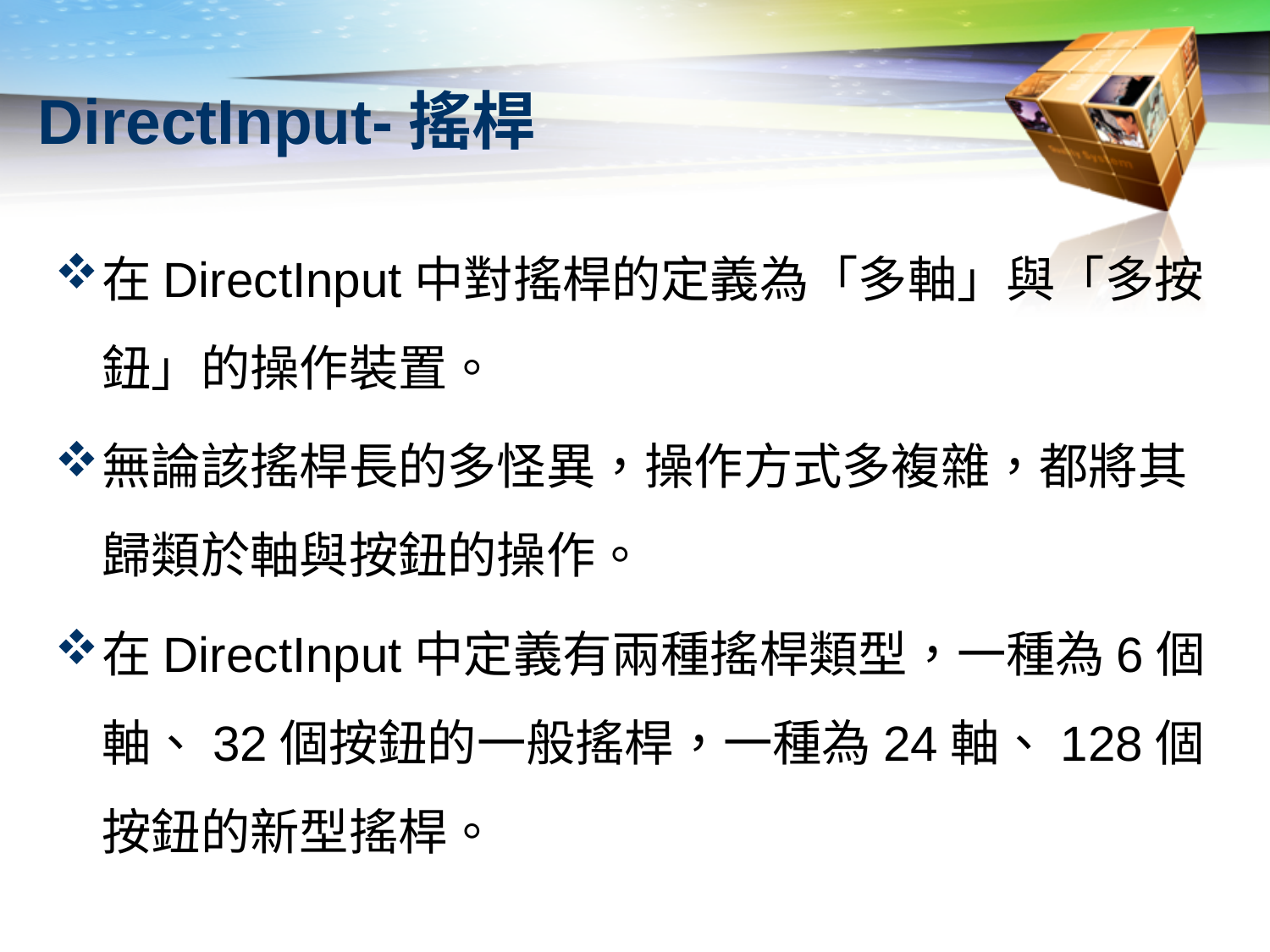

# DirectInput-搖桿
在DirectInput中對搖桿的定義為「多軸」與「多按鈕」的操作裝置。
無論該搖桿長的多怪異，操作方式多複雜，都將其歸類於軸與按鈕的操作。
在DirectInput中定義有兩種搖桿類型，一種為6個軸、32個按鈕的一般搖桿，一種為24軸、128個按鈕的新型搖桿。